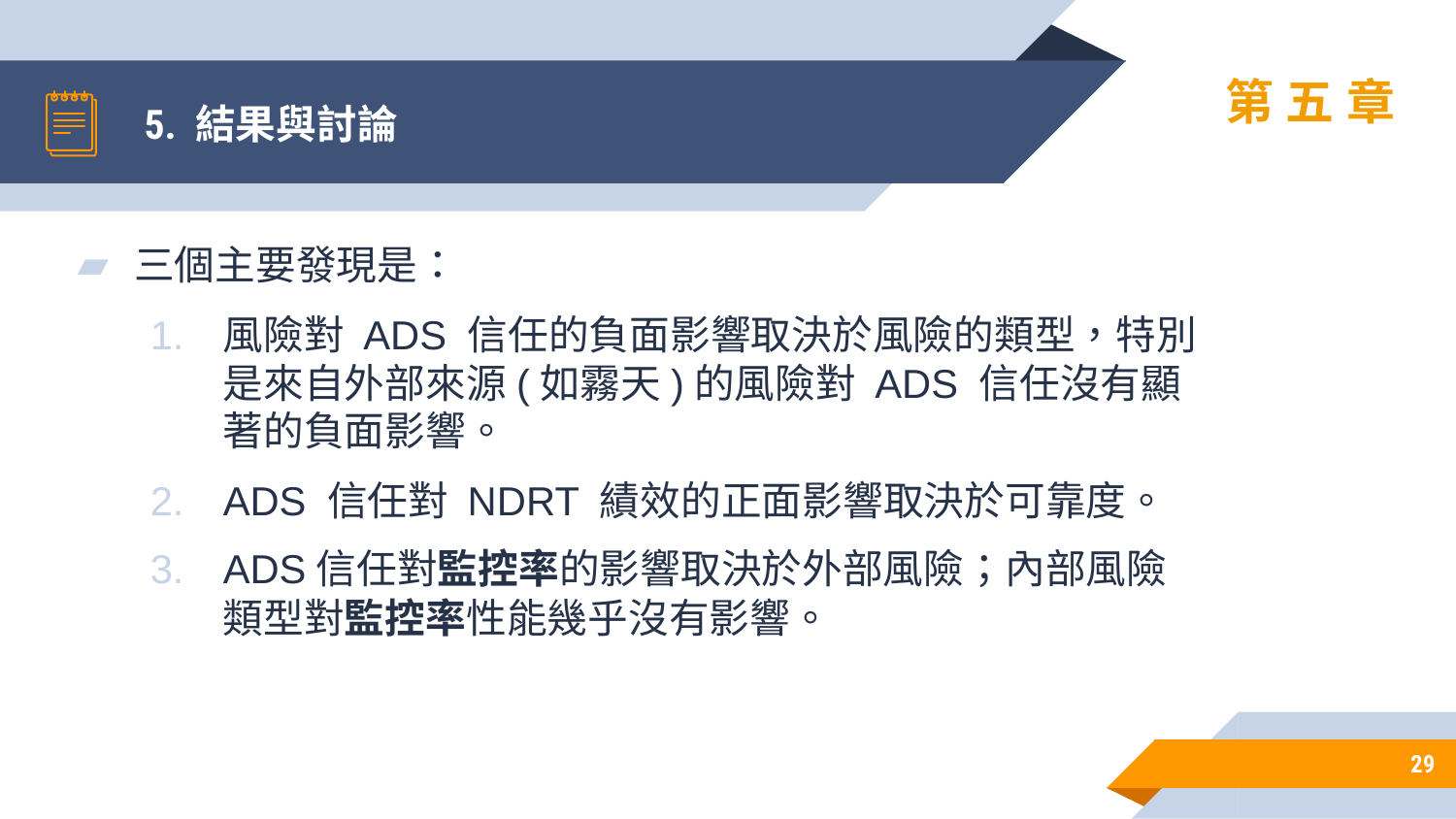

# 5. 結果與討論
第五章

三個主要發現是：
風險對 ADS 信任的負面影響取決於風險的類型，特別是來自外部來源(如霧天)的風險對 ADS 信任沒有顯著的負面影響。
ADS 信任對 NDRT 績效的正面影響取決於可靠度。
ADS信任對監控率的影響取決於外部風險；內部風險類型對監控率性能幾乎沒有影響。
29